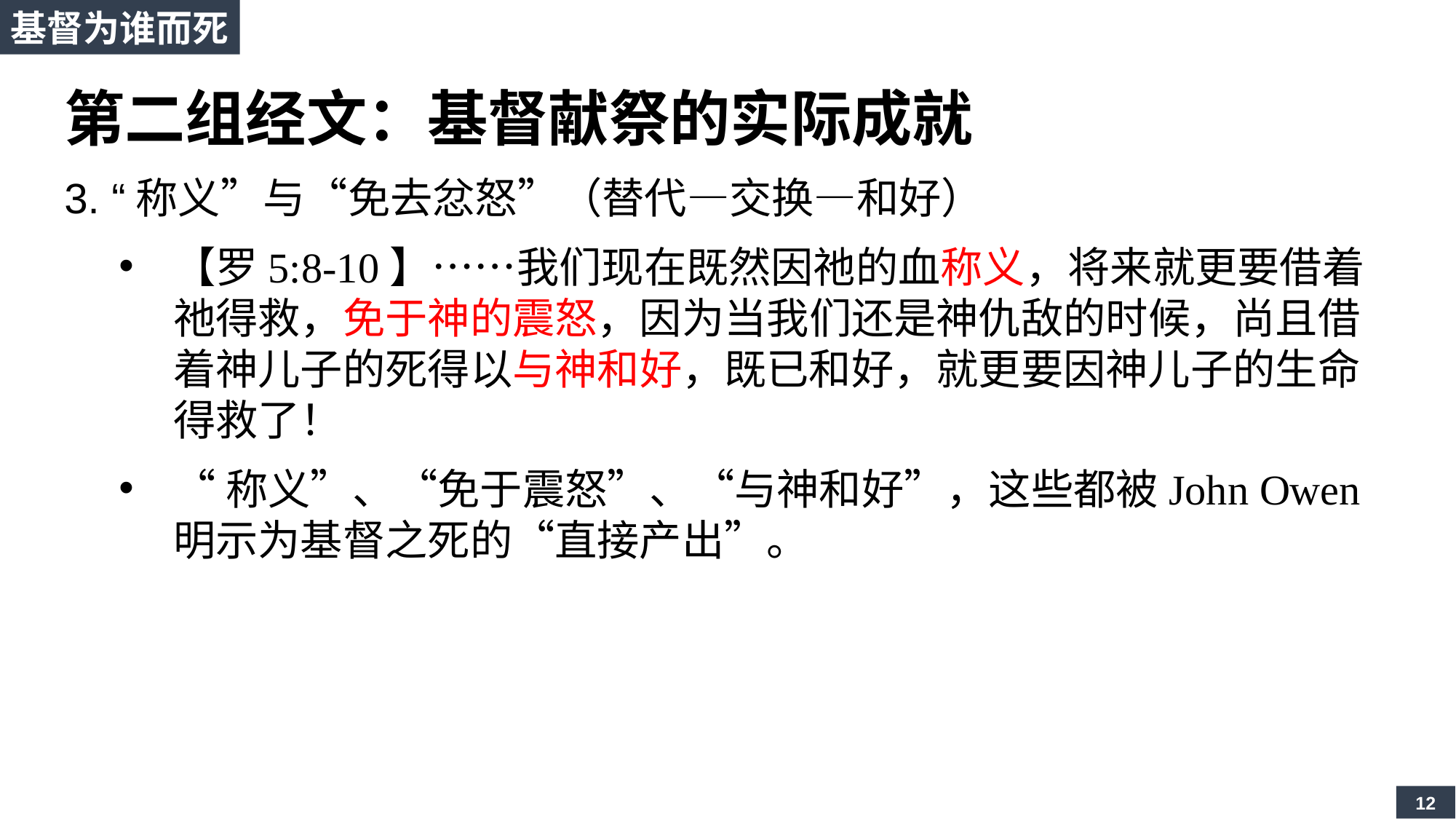

基督为谁而死
第二组经文：基督献祭的实际成就
3. “称义”与“免去忿怒”（替代—交换—和好）
【罗5:8-10】……我们现在既然因祂的血称义，将来就更要借着祂得救，免于神的震怒，因为当我们还是神仇敌的时候，尚且借着神儿子的死得以与神和好，既已和好，就更要因神儿子的生命得救了！
“称义”、“免于震怒”、“与神和好”，这些都被John Owen明示为基督之死的“直接产出”。
12